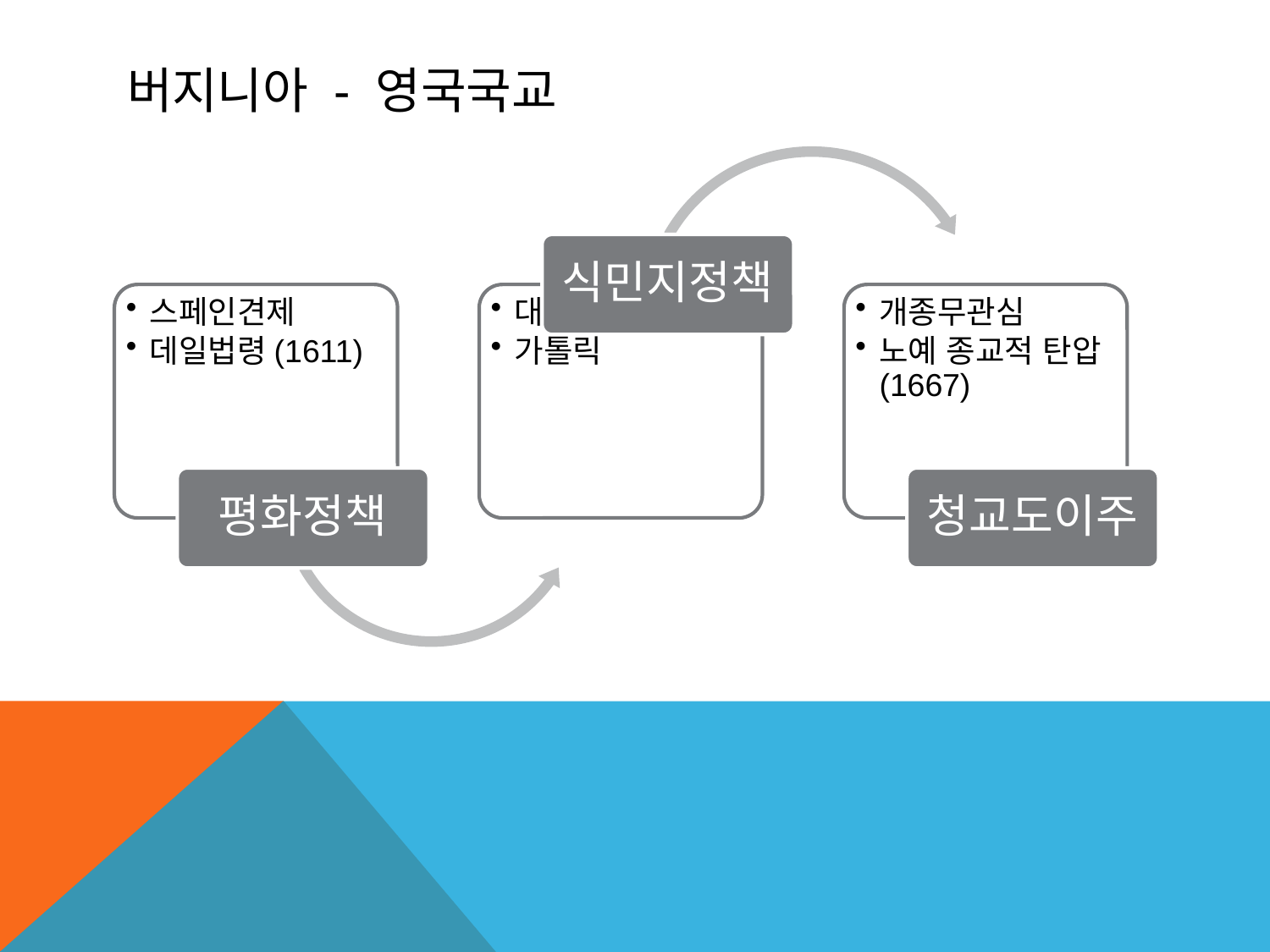

# 버지니아 - 영국국교

식민지정책
스페인견제
데일법령(1611)
대농장제도
가톨릭
개종무관심
노예 종교적 탄압(1667)

평화정책
청교도이주